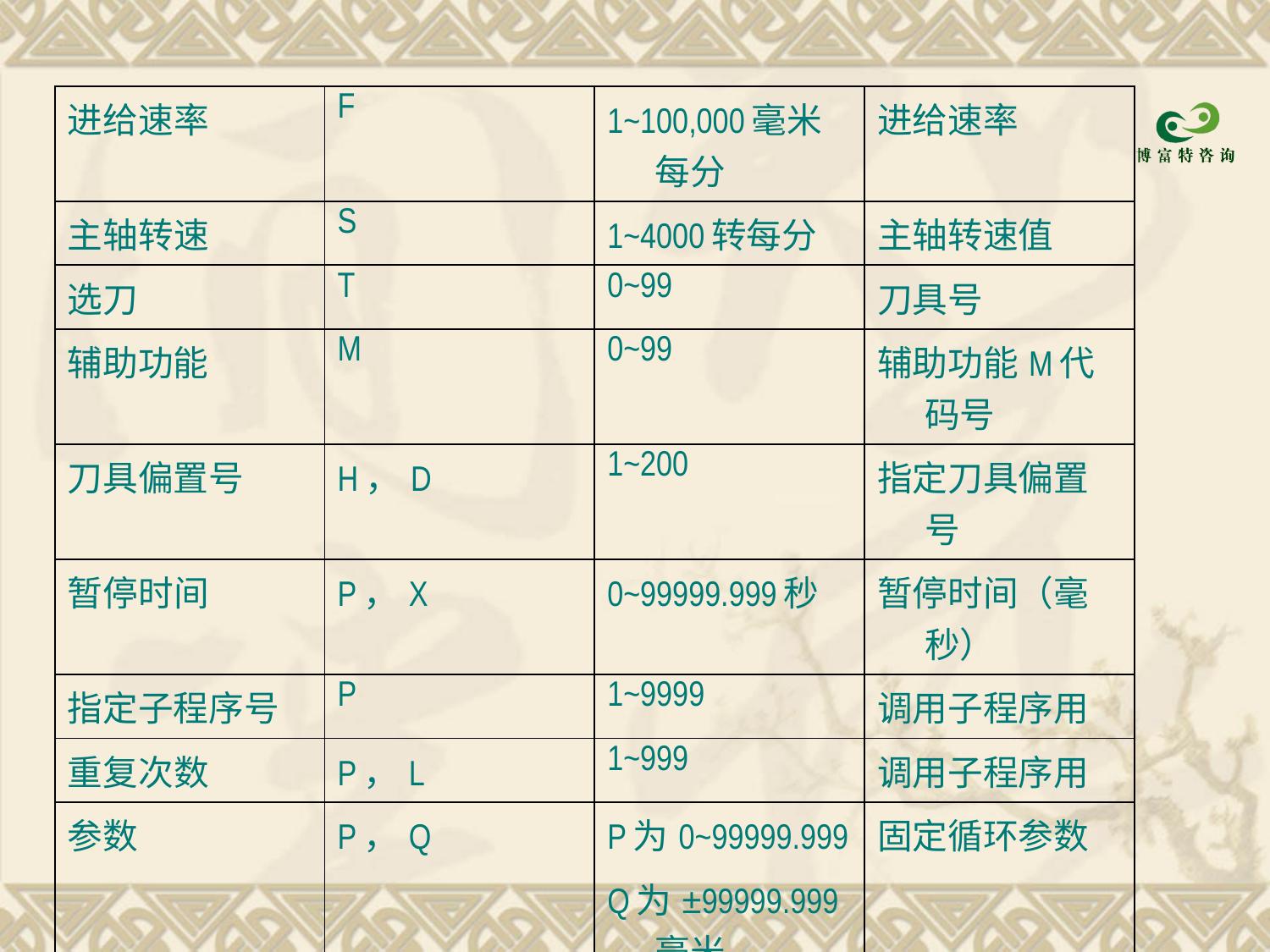

| 进给速率 | F | 1~100,000毫米每分 | 进给速率 |
| --- | --- | --- | --- |
| 主轴转速 | S | 1~4000转每分 | 主轴转速值 |
| 选刀 | T | 0~99 | 刀具号 |
| 辅助功能 | M | 0~99 | 辅助功能M代码号 |
| 刀具偏置号 | H，D | 1~200 | 指定刀具偏置号 |
| 暂停时间 | P，X | 0~99999.999秒 | 暂停时间（毫秒） |
| 指定子程序号 | P | 1~9999 | 调用子程序用 |
| 重复次数 | P，L | 1~999 | 调用子程序用 |
| 参数 | P，Q | P为0~99999.999 | 固定循环参数 |
|  |  | Q为±99999.999毫米 |  |